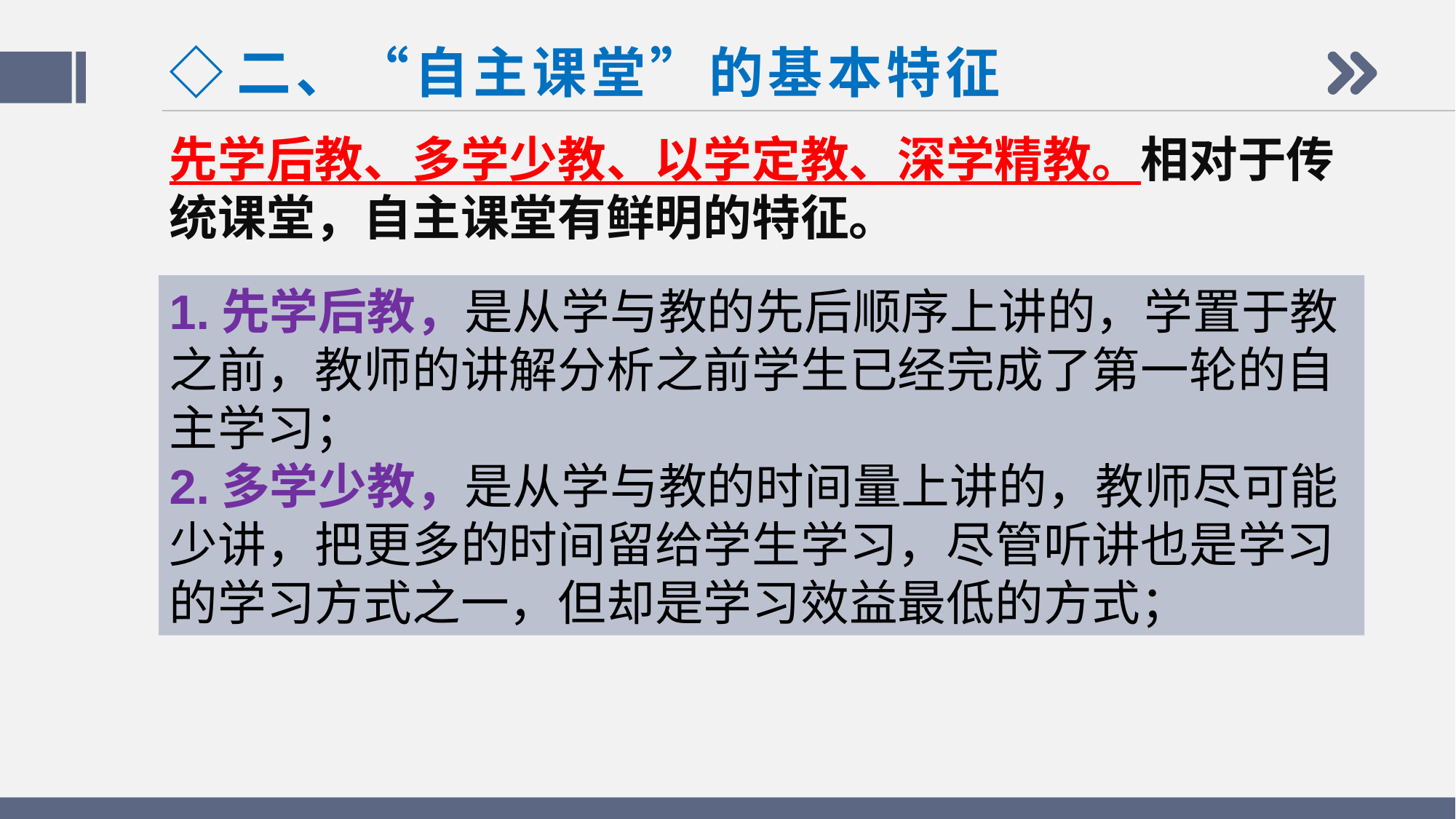

◇二、“自主课堂”的基本特征
先学后教、多学少教、以学定教、深学精教。相对于传统课堂，自主课堂有鲜明的特征。
1.先学后教，是从学与教的先后顺序上讲的，学置于教之前，教师的讲解分析之前学生已经完成了第一轮的自主学习；
2.多学少教，是从学与教的时间量上讲的，教师尽可能少讲，把更多的时间留给学生学习，尽管听讲也是学习的学习方式之一，但却是学习效益最低的方式；